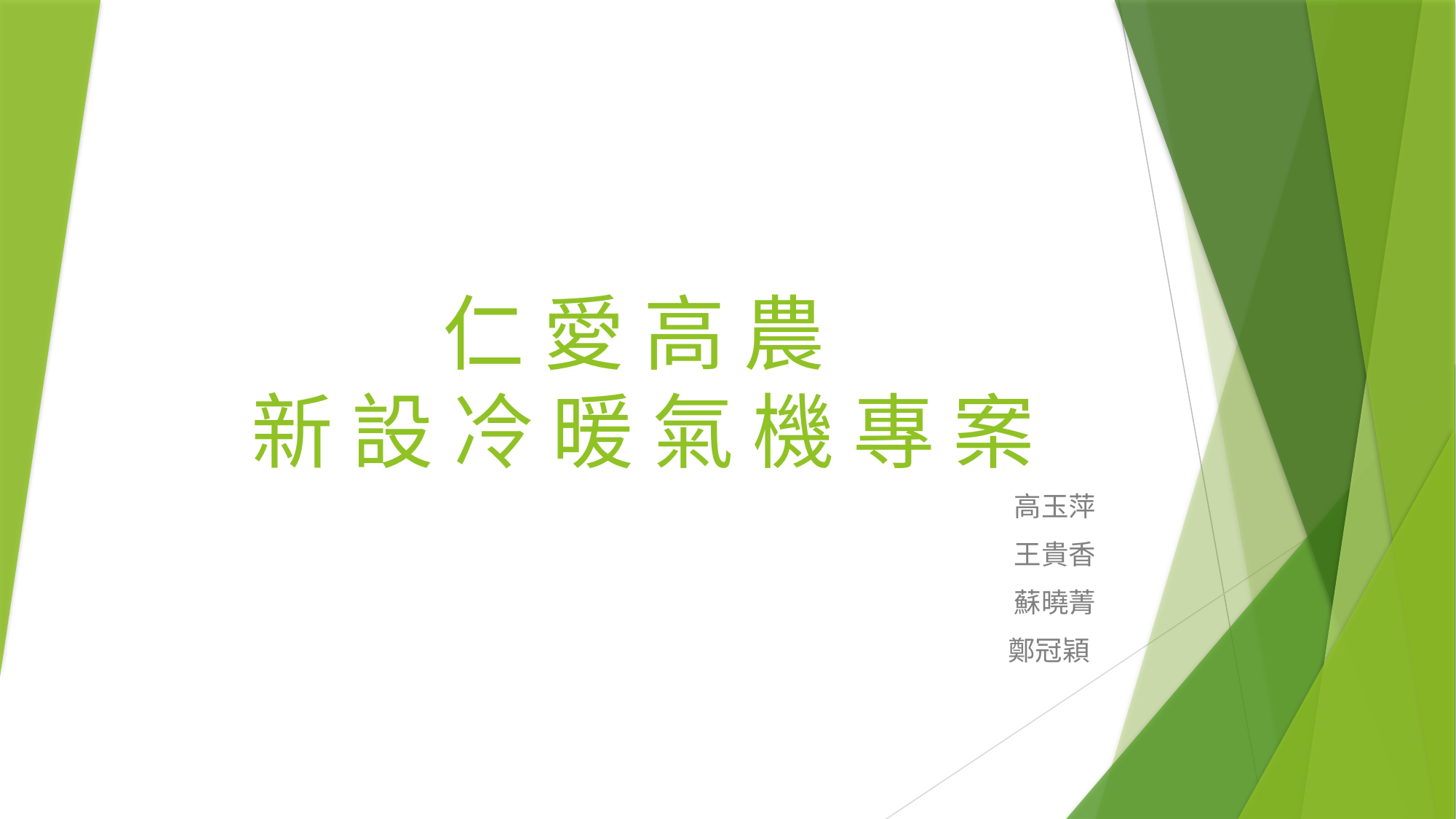

# 仁 愛 高 農 新 設 冷 暖 氣 機 專 案
高玉萍
王貴香
蘇曉菁
鄭冠穎